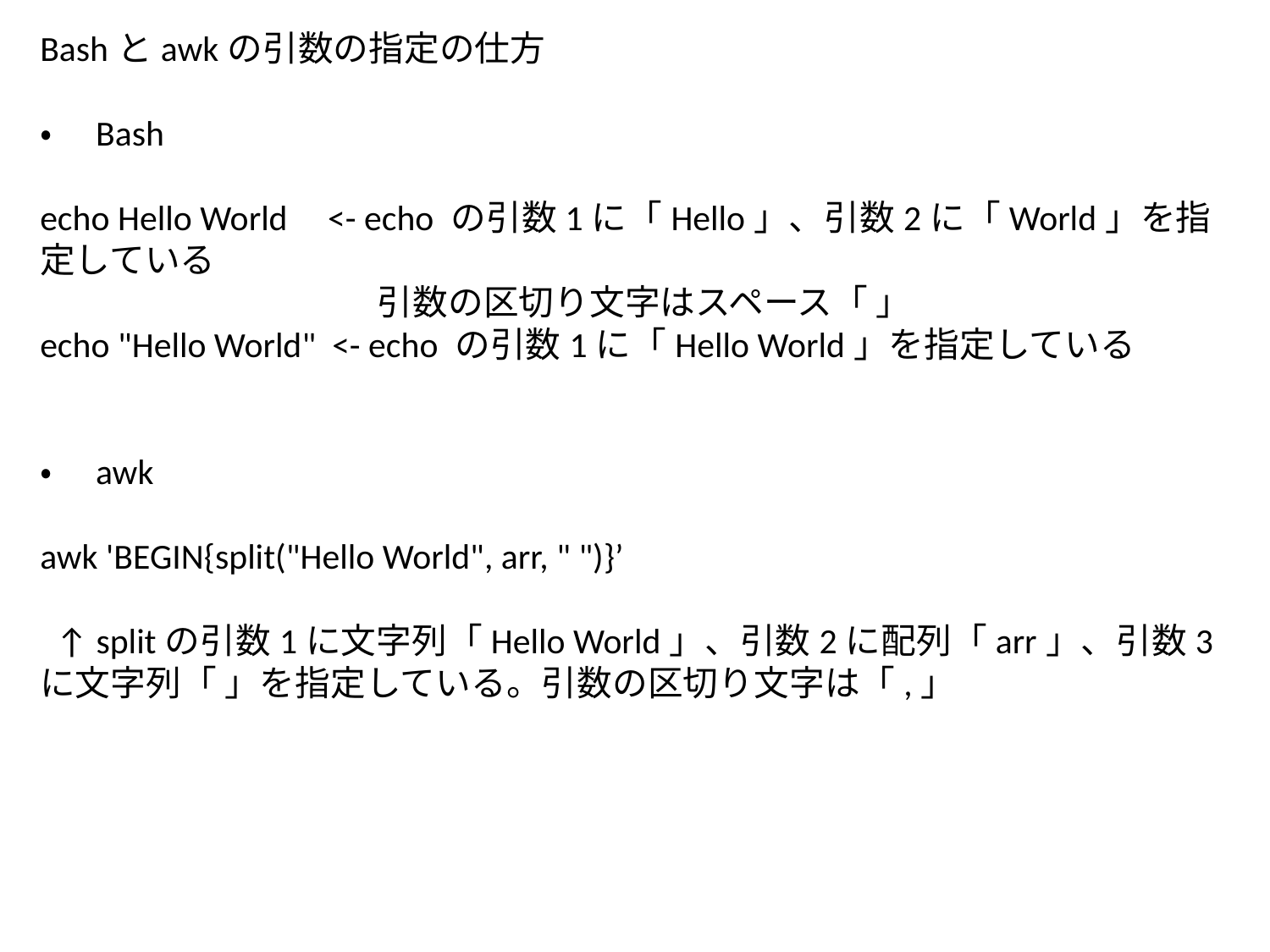

Bashとawkの引数の指定の仕方

・　Bash

echo Hello World     <- echo の引数1に「Hello」、引数2に「World」を指定している
                                          引数の区切り文字はスペース「 」
echo "Hello World"  <- echo の引数1に「Hello World」を指定している

・　awk

awk 'BEGIN{split("Hello World", arr, " ")}’

  ↑ splitの引数1に文字列「Hello World」、引数2に配列「arr」、引数3に文字列「 」を指定している。引数の区切り文字は「,」